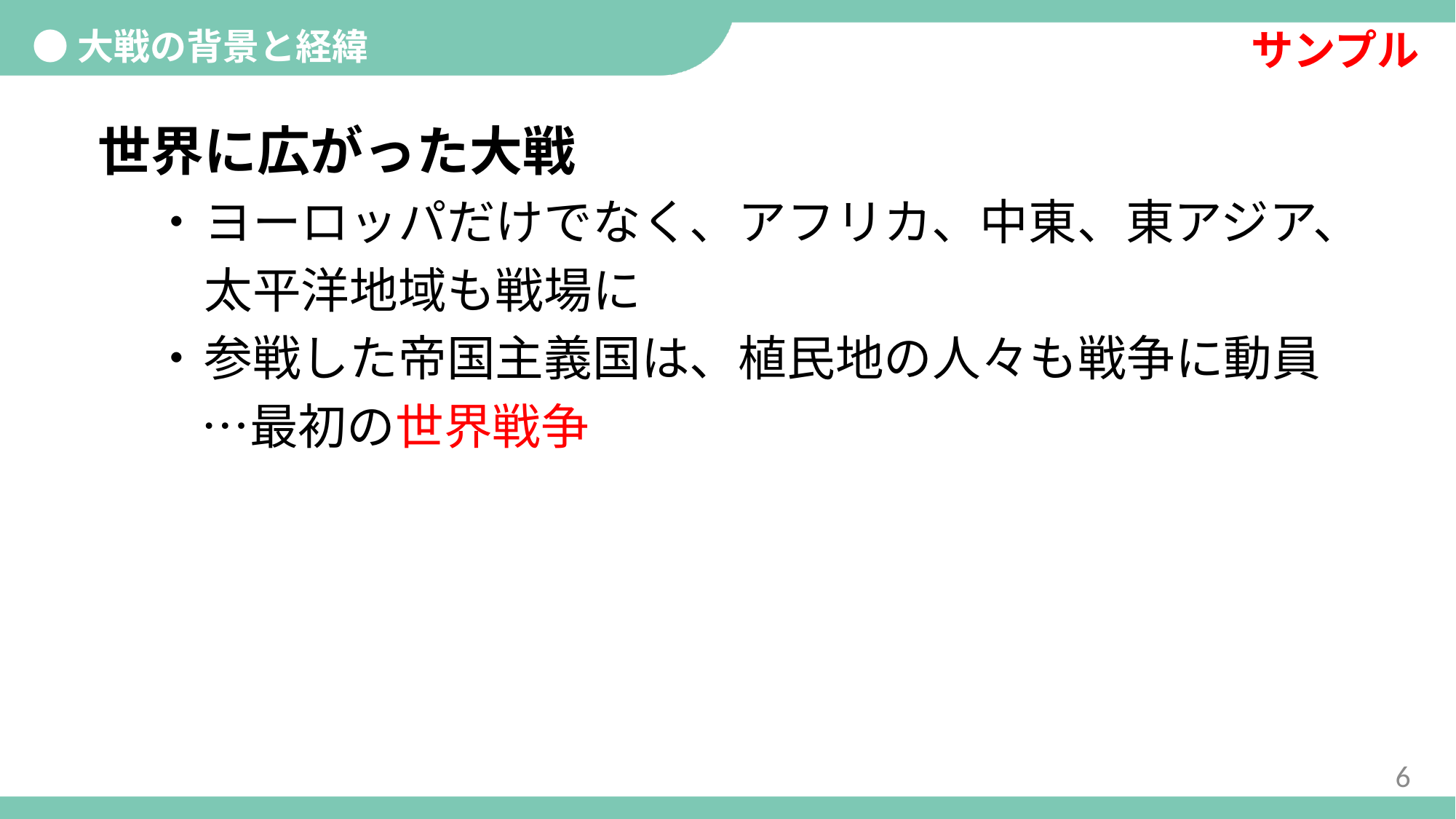

サンプル
●大戦の背景と経緯
世界に広がった大戦
・	ヨーロッパだけでなく、アフリカ、中東、東アジア、太平洋地域も戦場に
・	参戦した帝国主義国は、植民地の人々も戦争に動員
　…最初の世界戦争